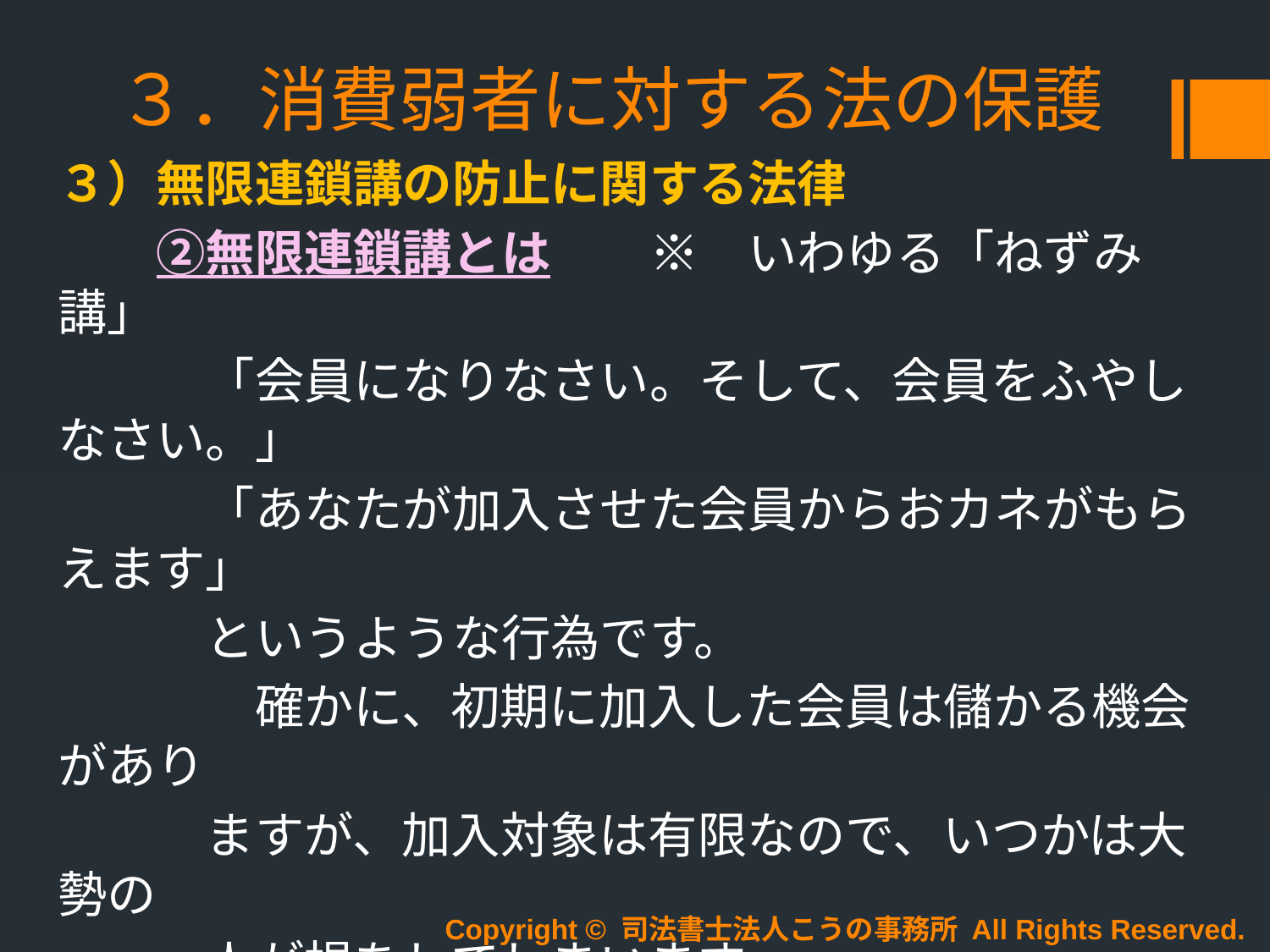

# ３．消費弱者に対する法の保護
３）無限連鎖講の防止に関する法律
　　②無限連鎖講とは　　※　いわゆる「ねずみ講」
　　　「会員になりなさい。そして、会員をふやしなさい。」
　　　「あなたが加入させた会員からおカネがもらえます」
　　　というような行為です。
　　　　確かに、初期に加入した会員は儲かる機会があり
　　　ますが、加入対象は有限なので、いつかは大勢の
　　　人が損をしてしまいます。
　　　　　　　　　　　一種の詐欺です
Copyright © 司法書士法人こうの事務所 All Rights Reserved.